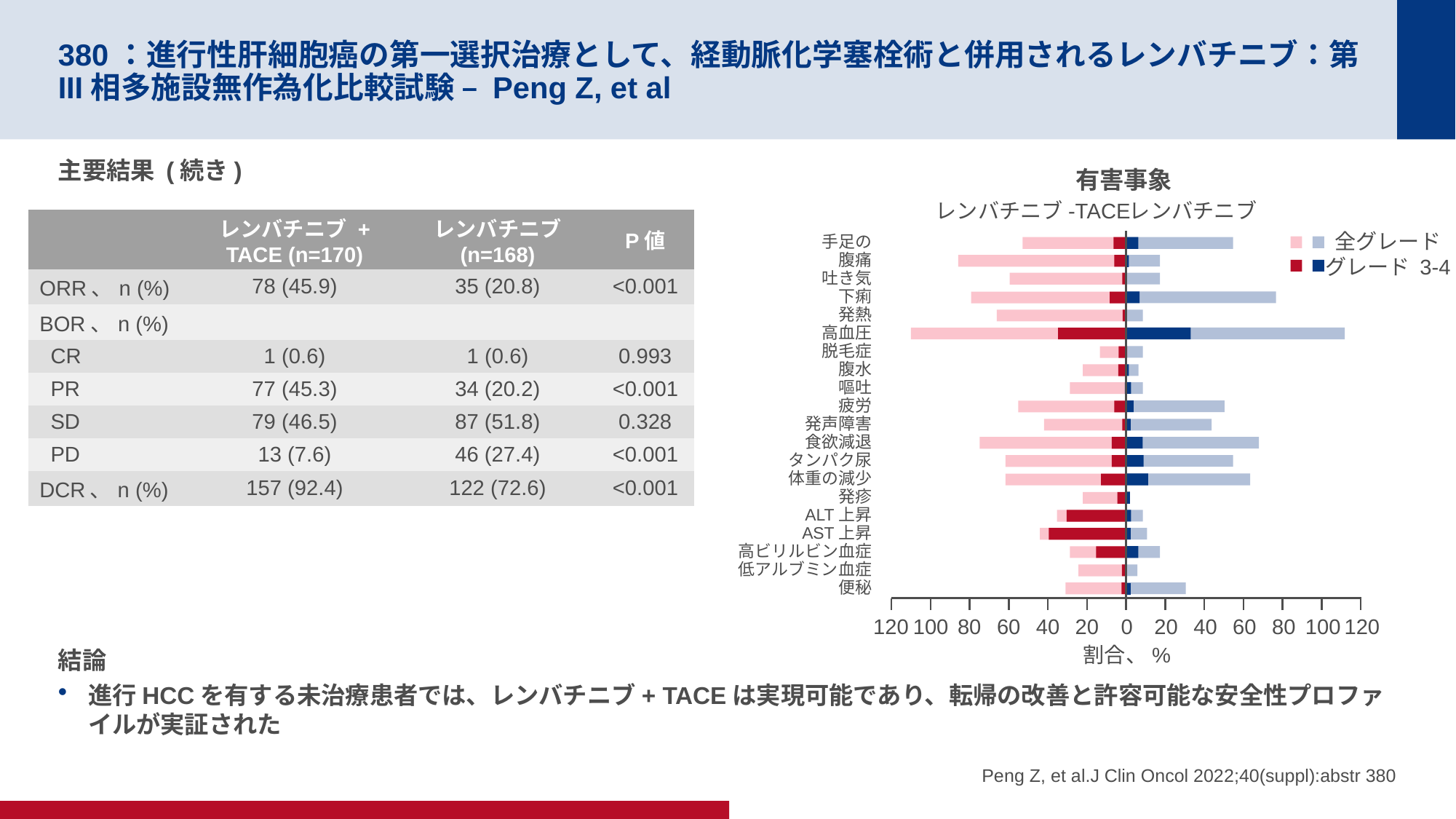

# 380：進行性肝細胞癌の第一選択治療として、経動脈化学塞栓術と併用されるレンバチニブ：第III相多施設無作為化比較試験 – Peng Z, et al
主要結果 (続き)
結論
進行HCCを有する未治療患者では、レンバチニブ+ TACEは実現可能であり、転帰の改善と許容可能な安全性プロファイルが実証された
有害事象
レンバチニブ-TACE
レンバチニブ
|  | レンバチニブ + TACE (n=170) | レンバチニブ (n=168) | P値 |
| --- | --- | --- | --- |
| ORR、n (%) | 78 (45.9) | 35 (20.8) | <0.001 |
| BOR、n (%) |  |  |  |
| CR | 1 (0.6) | 1 (0.6) | 0.993 |
| PR | 77 (45.3) | 34 (20.2) | <0.001 |
| SD | 79 (46.5) | 87 (51.8) | 0.328 |
| PD | 13 (7.6) | 46 (27.4) | <0.001 |
| DCR、n (%) | 157 (92.4) | 122 (72.6) | <0.001 |
全グレード
グレード 3-4
手足の
腹痛
吐き気
下痢
発熱
高血圧
脱毛症
腹水
嘔吐
疲労
発声障害
食欲減退
タンパク尿
体重の減少
発疹
ALT上昇
AST上昇
高ビリルビン血症
低アルブミン血症
便秘

120
100
80
60
40
20
0
20
40
60
80
100
120
割合、%
Peng Z, et al.J Clin Oncol 2022;40(suppl):abstr 380